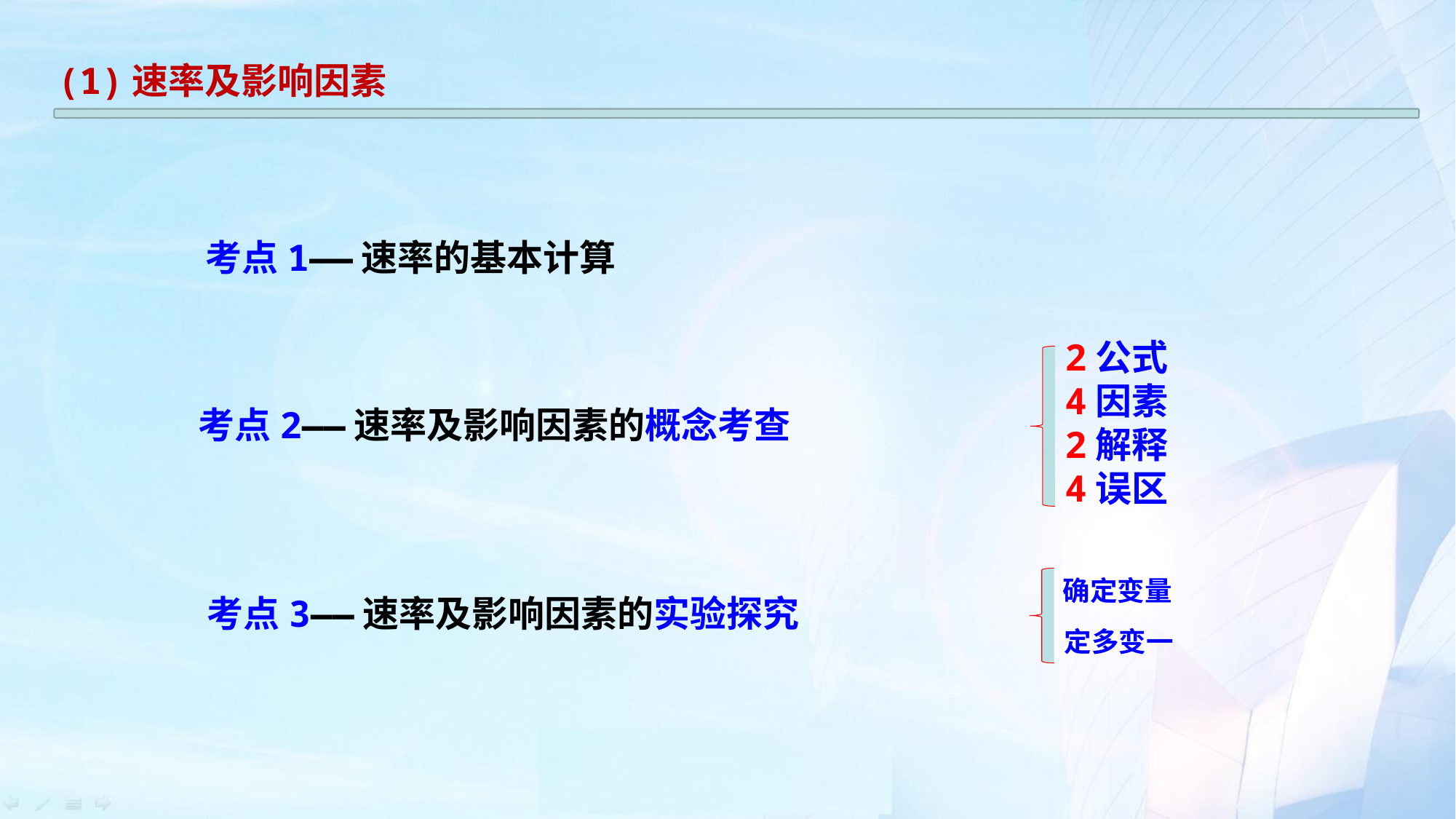

(1)速率及影响因素

考点1——速率的基本计算
2公式
4因素
2解释
4误区

考点2——速率及影响因素的概念考查

确定变量
考点3——速率及影响因素的实验探究
定多变一